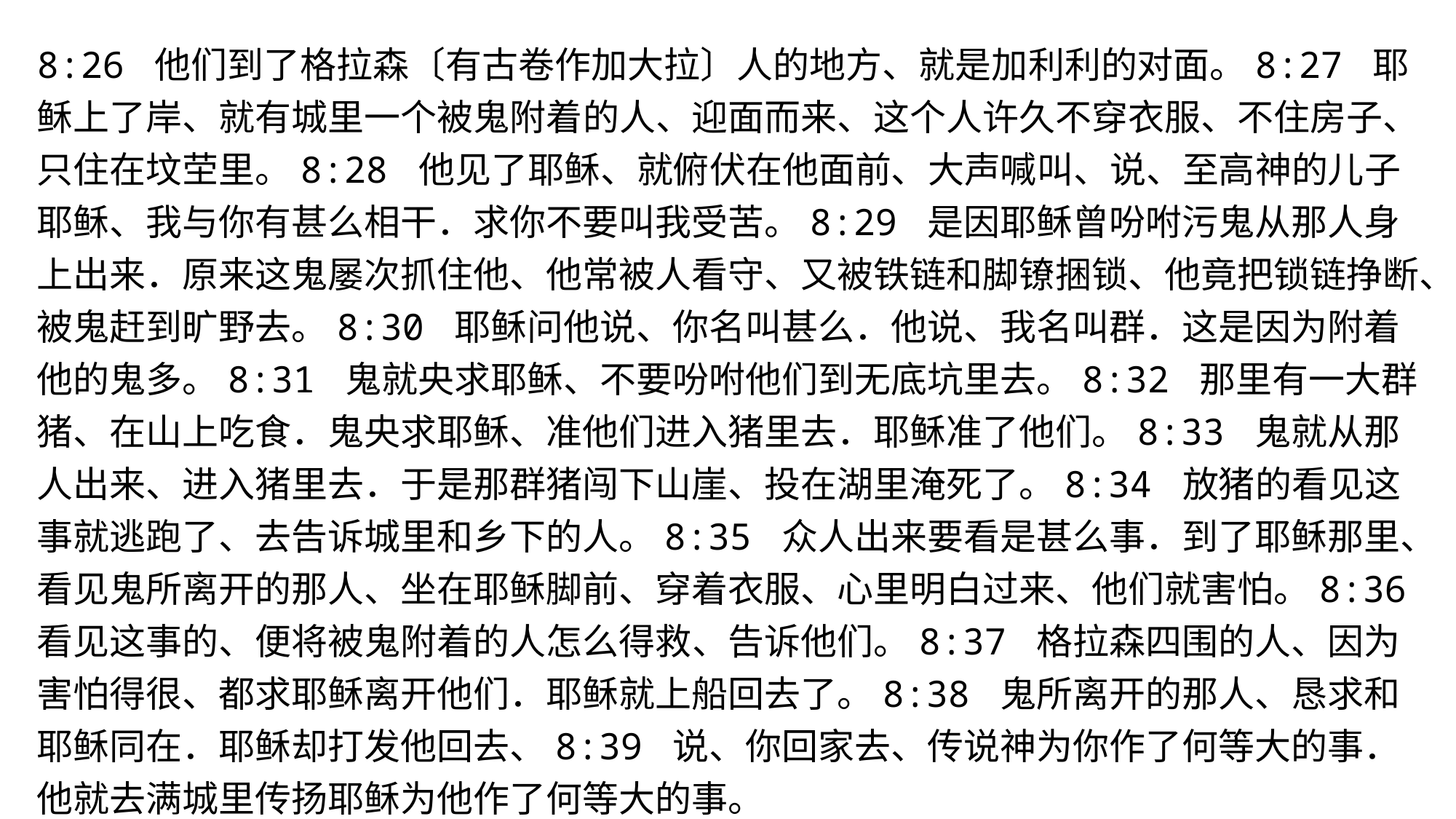

8:26 他们到了格拉森〔有古卷作加大拉〕人的地方、就是加利利的对面。8:27 耶稣上了岸、就有城里一个被鬼附着的人、迎面而来、这个人许久不穿衣服、不住房子、只住在坟茔里。8:28 他见了耶稣、就俯伏在他面前、大声喊叫、说、至高神的儿子耶稣、我与你有甚么相干．求你不要叫我受苦。8:29 是因耶稣曾吩咐污鬼从那人身上出来．原来这鬼屡次抓住他、他常被人看守、又被铁链和脚镣捆锁、他竟把锁链挣断、被鬼赶到旷野去。8:30 耶稣问他说、你名叫甚么．他说、我名叫群．这是因为附着他的鬼多。8:31 鬼就央求耶稣、不要吩咐他们到无底坑里去。8:32 那里有一大群猪、在山上吃食．鬼央求耶稣、准他们进入猪里去．耶稣准了他们。8:33 鬼就从那人出来、进入猪里去．于是那群猪闯下山崖、投在湖里淹死了。8:34 放猪的看见这事就逃跑了、去告诉城里和乡下的人。8:35 众人出来要看是甚么事．到了耶稣那里、看见鬼所离开的那人、坐在耶稣脚前、穿着衣服、心里明白过来、他们就害怕。8:36 看见这事的、便将被鬼附着的人怎么得救、告诉他们。8:37 格拉森四围的人、因为害怕得很、都求耶稣离开他们．耶稣就上船回去了。8:38 鬼所离开的那人、恳求和耶稣同在．耶稣却打发他回去、8:39 说、你回家去、传说神为你作了何等大的事．他就去满城里传扬耶稣为他作了何等大的事。
#